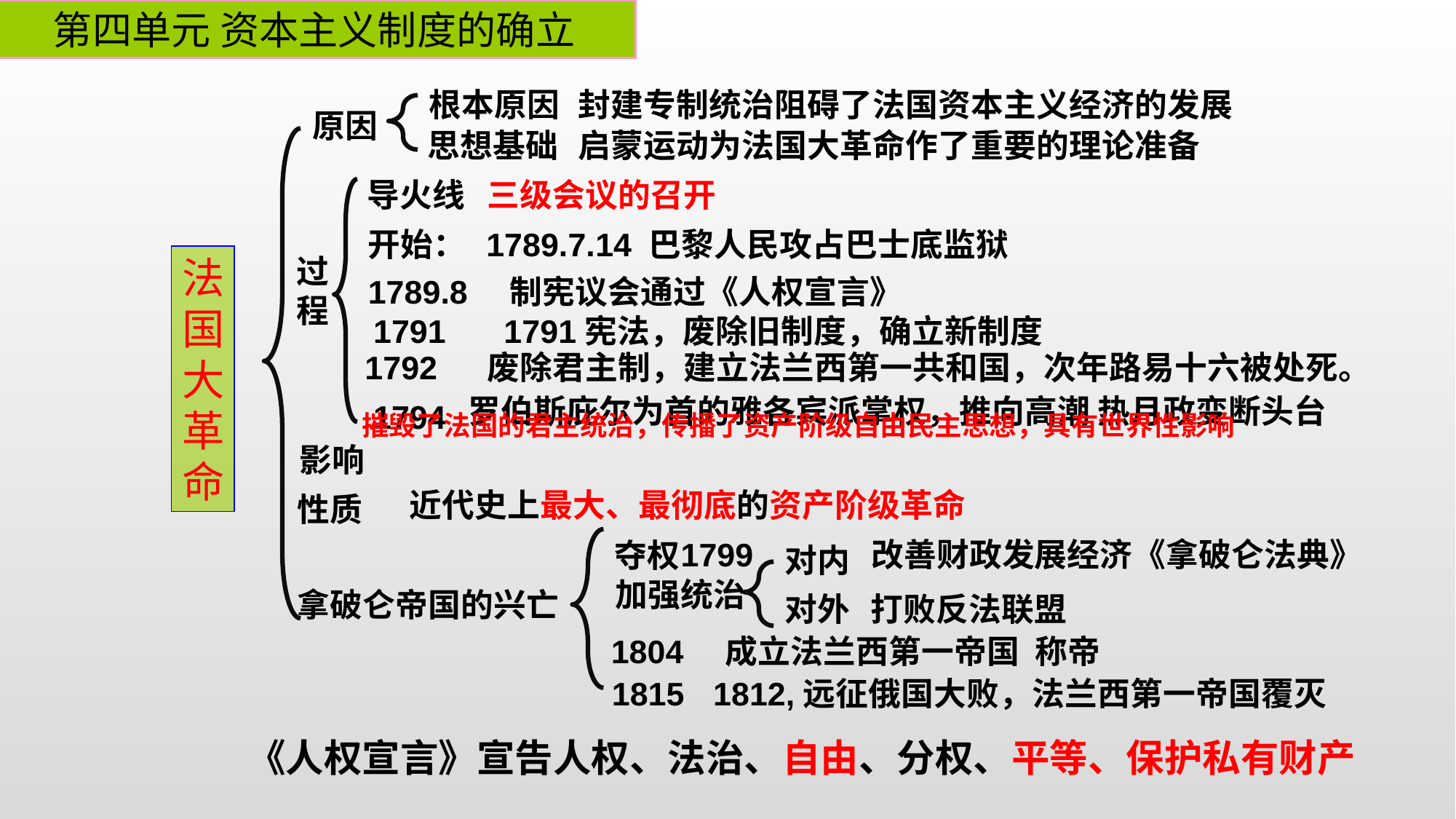

第四单元 资本主义制度的确立
封建专制统治阻碍了法国资本主义经济的发展
根本原因

原因
启蒙运动为法国大革命作了重要的理论准备
思想基础

导火线
三级会议的召开

开始：
1789.7.14 巴黎人民攻占巴士底监狱
过程
法国大革命
制宪议会通过《人权宣言》
1789.8

1791
1791宪法，废除旧制度，确立新制度
1792
废除君主制，建立法兰西第一共和国，次年路易十六被处死。
罗伯斯庇尔为首的雅各宾派掌权，推向高潮 热月政变断头台
1794
摧毁了法国的君主统治，传播了资产阶级自由民主思想，具有世界性影响

影响

近代史上最大、最彻底的资产阶级革命
性质

1799
改善财政发展经济《拿破仑法典》
夺权
对内

加强统治
拿破仑帝国的兴亡
对外
打败反法联盟
1804
成立法兰西第一帝国  称帝
1812,远征俄国大败，法兰西第一帝国覆灭
1815
《人权宣言》宣告人权、法治、自由、分权、平等、保护私有财产